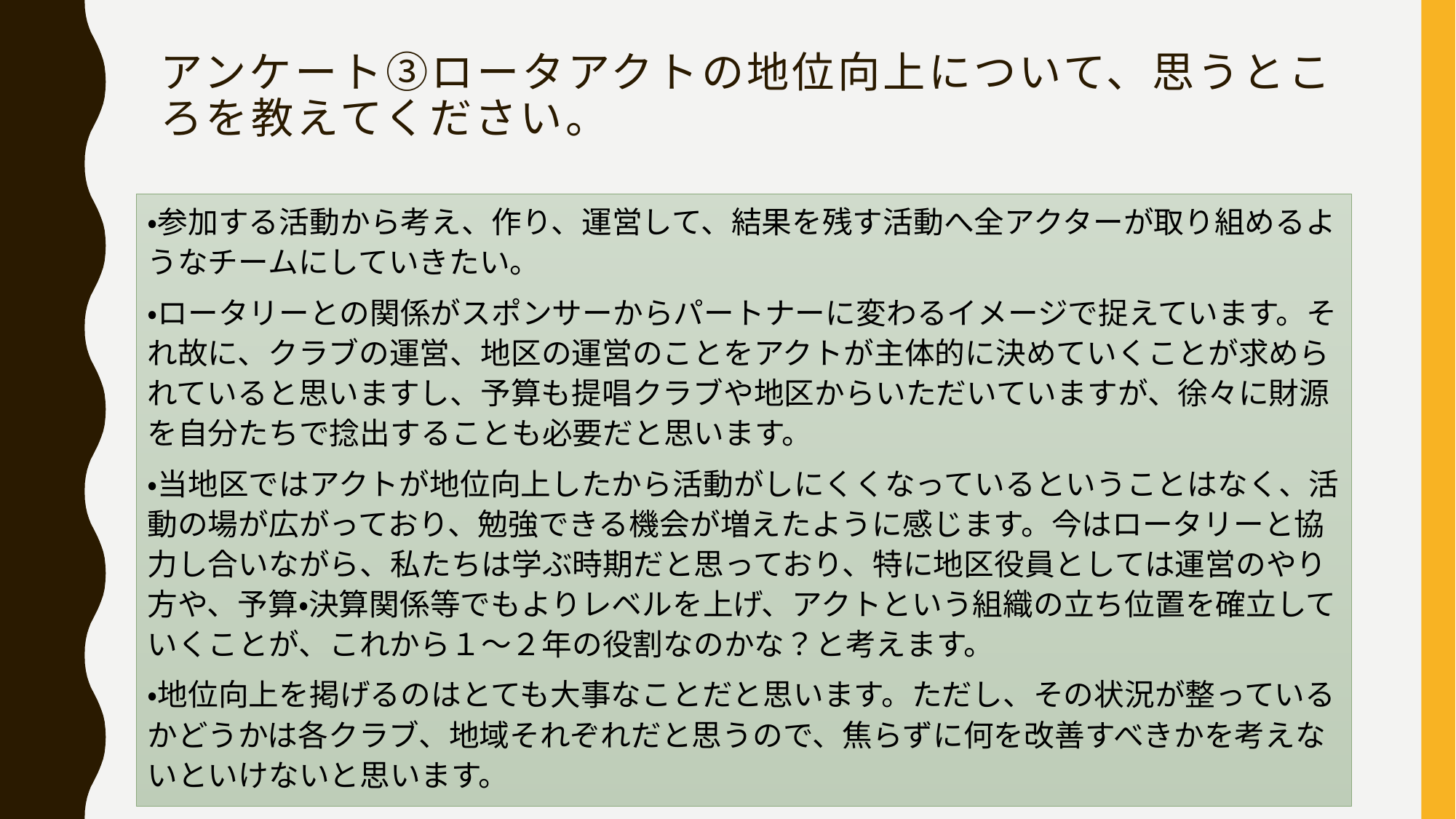

# アンケート③ロータアクトの地位向上について、思うところを教えてください。
・参加する活動から考え、作り、運営して、結果を残す活動へ全アクターが取り組めるようなチームにしていきたい。
・ロータリーとの関係がスポンサーからパートナーに変わるイメージで捉えています。それ故に、クラブの運営、地区の運営のことをアクトが主体的に決めていくことが求められていると思いますし、予算も提唱クラブや地区からいただいていますが、徐々に財源を自分たちで捻出することも必要だと思います。
・当地区ではアクトが地位向上したから活動がしにくくなっているということはなく、活動の場が広がっており、勉強できる機会が増えたように感じます。今はロータリーと協力し合いながら、私たちは学ぶ時期だと思っており、特に地区役員としては運営のやり方や、予算・決算関係等でもよりレベルを上げ、アクトという組織の立ち位置を確立していくことが、これから１〜２年の役割なのかな？と考えます。
・地位向上を掲げるのはとても大事なことだと思います。ただし、その状況が整っているかどうかは各クラブ、地域それぞれだと思うので、焦らずに何を改善すべきかを考えないといけないと思います。